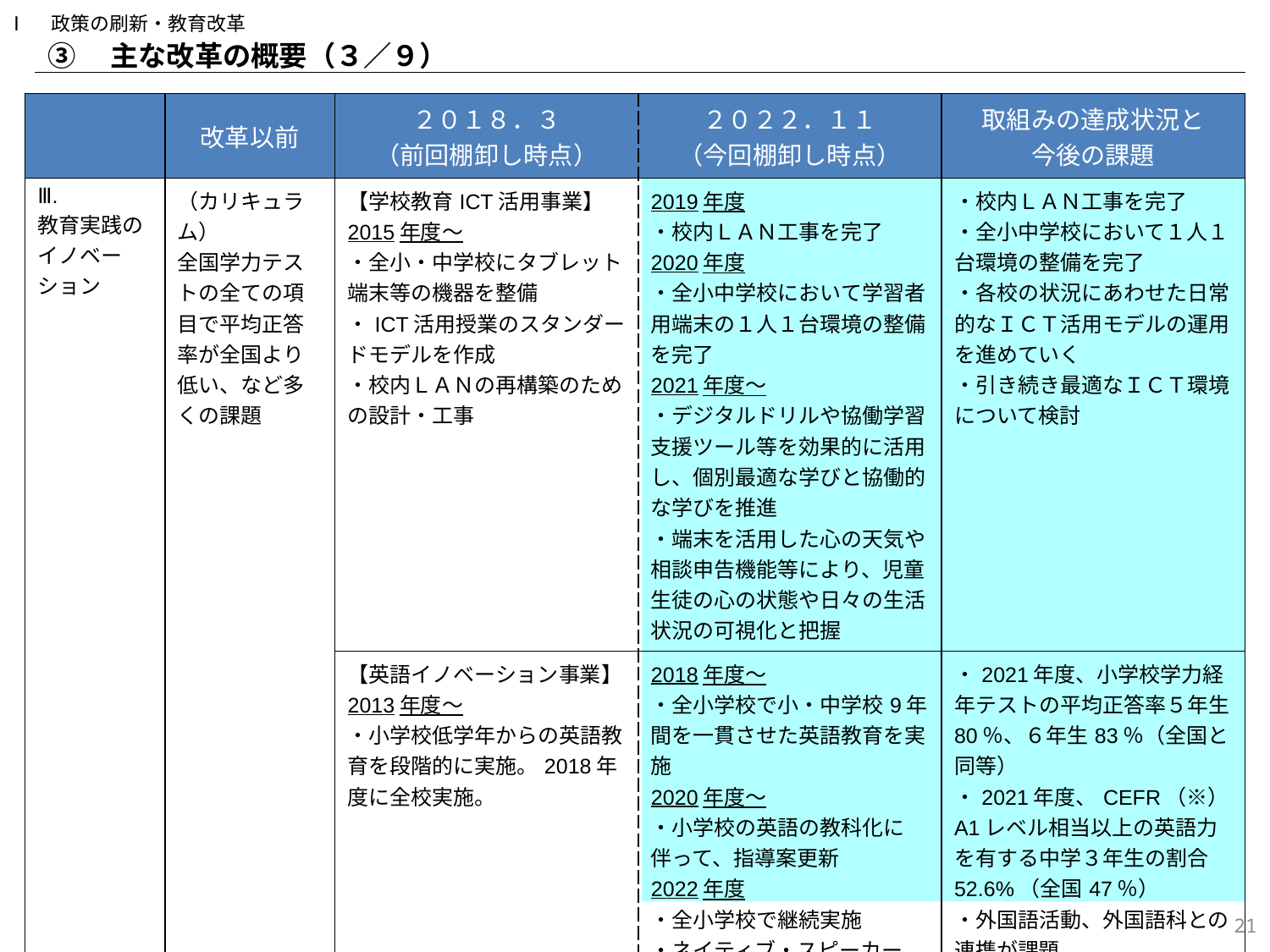

Ⅰ　政策の刷新・教育改革
③　主な改革の概要（３／９）
|  | 改革以前 | ２０１８．３ （前回棚卸し時点） | ２０２２．１１ （今回棚卸し時点） | 取組みの達成状況と 今後の課題 |
| --- | --- | --- | --- | --- |
| Ⅲ. 教育実践のイノベーション | （カリキュラム） 全国学力テストの全ての項目で平均正答率が全国より低い、など多くの課題 | 【学校教育ICT活用事業】 2015年度～ ・全小・中学校にタブレット端末等の機器を整備 ・ICT活用授業のスタンダードモデルを作成 ・校内ＬＡＮの再構築のための設計・工事 | 2019年度 ・校内ＬＡＮ工事を完了 2020年度 ・全小中学校において学習者用端末の１人１台環境の整備を完了 2021年度～ ・デジタルドリルや協働学習支援ツール等を効果的に活用し、個別最適な学びと協働的な学びを推進 ・端末を活用した心の天気や相談申告機能等により、児童生徒の心の状態や日々の生活状況の可視化と把握 | ・校内ＬＡＮ工事を完了 ・全小中学校において１人１台環境の整備を完了 ・各校の状況にあわせた日常的なＩＣＴ活用モデルの運用を進めていく ・引き続き最適なＩＣＴ環境について検討 |
|  |  | 【英語イノベーション事業】 2013年度～ ・小学校低学年からの英語教育を段階的に実施。2018年度に全校実施。 | 2018年度～ ・全小学校で小・中学校9年間を一貫させた英語教育を実施 2020年度～ ・小学校の英語の教科化に伴って、指導案更新 2022年度 ・全小学校で継続実施 ・ネイティブ・スピーカー126人配置 ・英語力調査を4技能「聞く・読む・話す・書く」で実施し、調査結果を指導に反映 | ・2021年度、小学校学力経年テストの平均正答率５年生80％、６年生83％（全国と同等） ・2021年度、CEFR（※） A1レベル相当以上の英語力を有する中学３年生の割合52.6%（全国47％） ・外国語活動、外国語科との連携が課題 ※CEFR：外国語の学習、教授、評価のためのヨーロッパ共通参照枠 |

21